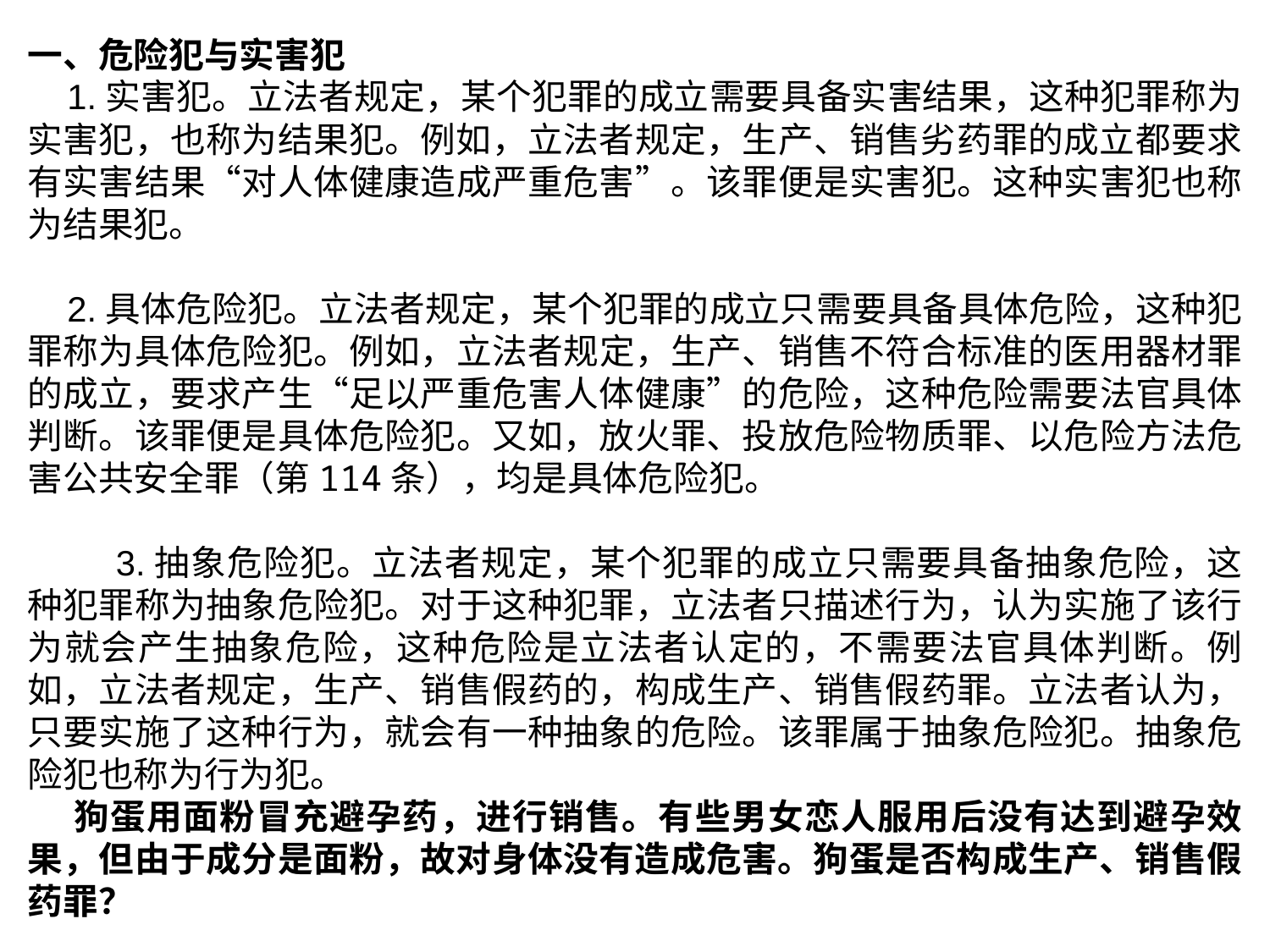

一、危险犯与实害犯
    1.实害犯。立法者规定，某个犯罪的成立需要具备实害结果，这种犯罪称为实害犯，也称为结果犯。例如，立法者规定，生产、销售劣药罪的成立都要求有实害结果“对人体健康造成严重危害”。该罪便是实害犯。这种实害犯也称为结果犯。

    2.具体危险犯。立法者规定，某个犯罪的成立只需要具备具体危险，这种犯罪称为具体危险犯。例如，立法者规定，生产、销售不符合标准的医用器材罪的成立，要求产生“足以严重危害人体健康”的危险，这种危险需要法官具体判断。该罪便是具体危险犯。又如，放火罪、投放危险物质罪、以危险方法危害公共安全罪（第114条），均是具体危险犯。

    3.抽象危险犯。立法者规定，某个犯罪的成立只需要具备抽象危险，这种犯罪称为抽象危险犯。对于这种犯罪，立法者只描述行为，认为实施了该行为就会产生抽象危险，这种危险是立法者认定的，不需要法官具体判断。例如，立法者规定，生产、销售假药的，构成生产、销售假药罪。立法者认为，只要实施了这种行为，就会有一种抽象的危险。该罪属于抽象危险犯。抽象危险犯也称为行为犯。
    狗蛋用面粉冒充避孕药，进行销售。有些男女恋人服用后没有达到避孕效果，但由于成分是面粉，故对身体没有造成危害。狗蛋是否构成生产、销售假药罪？